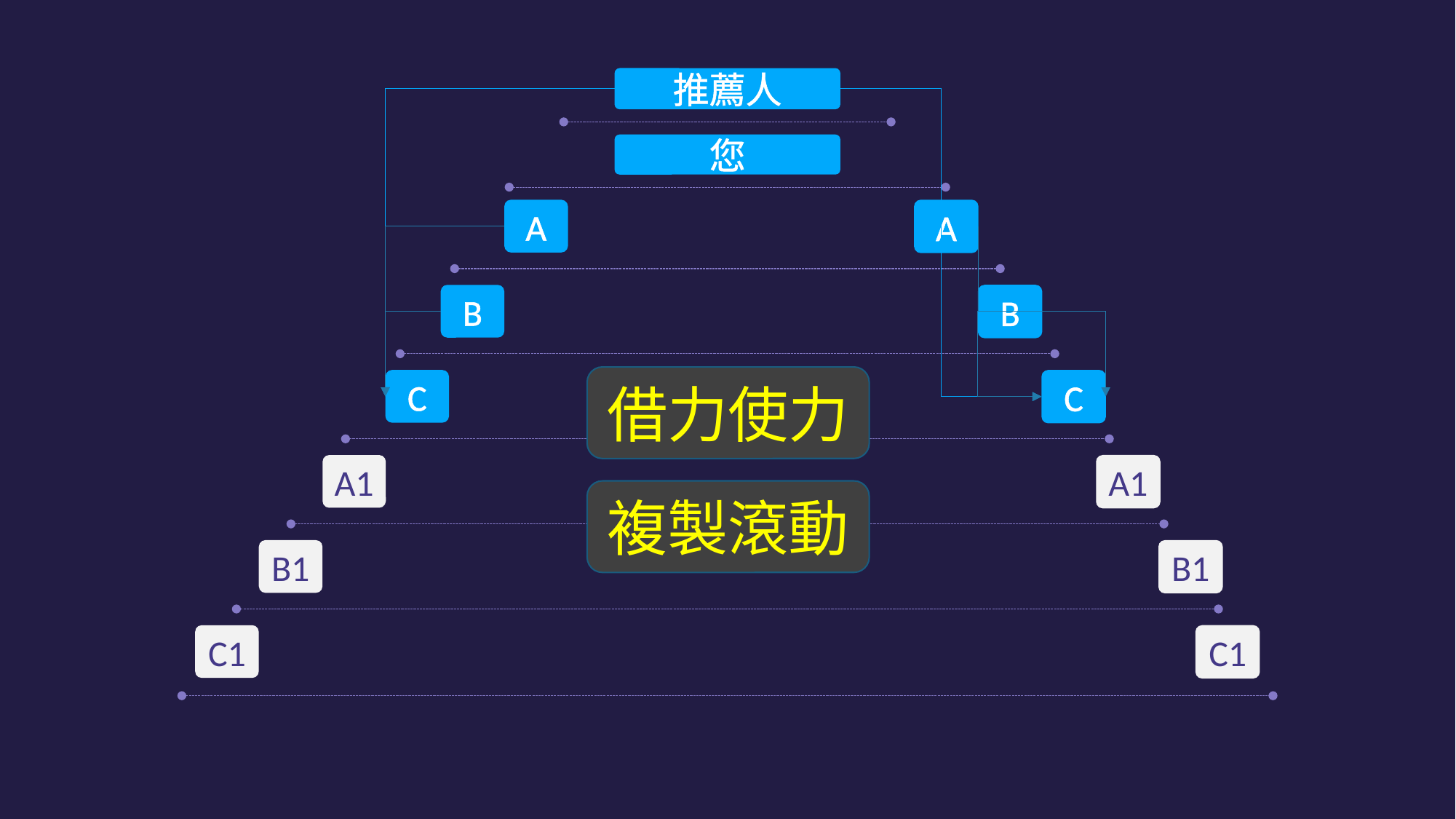

推薦人
您
A
A
B
B
借力使力
C
C
A1
A1
複製滾動
B1
B1
C1
C1